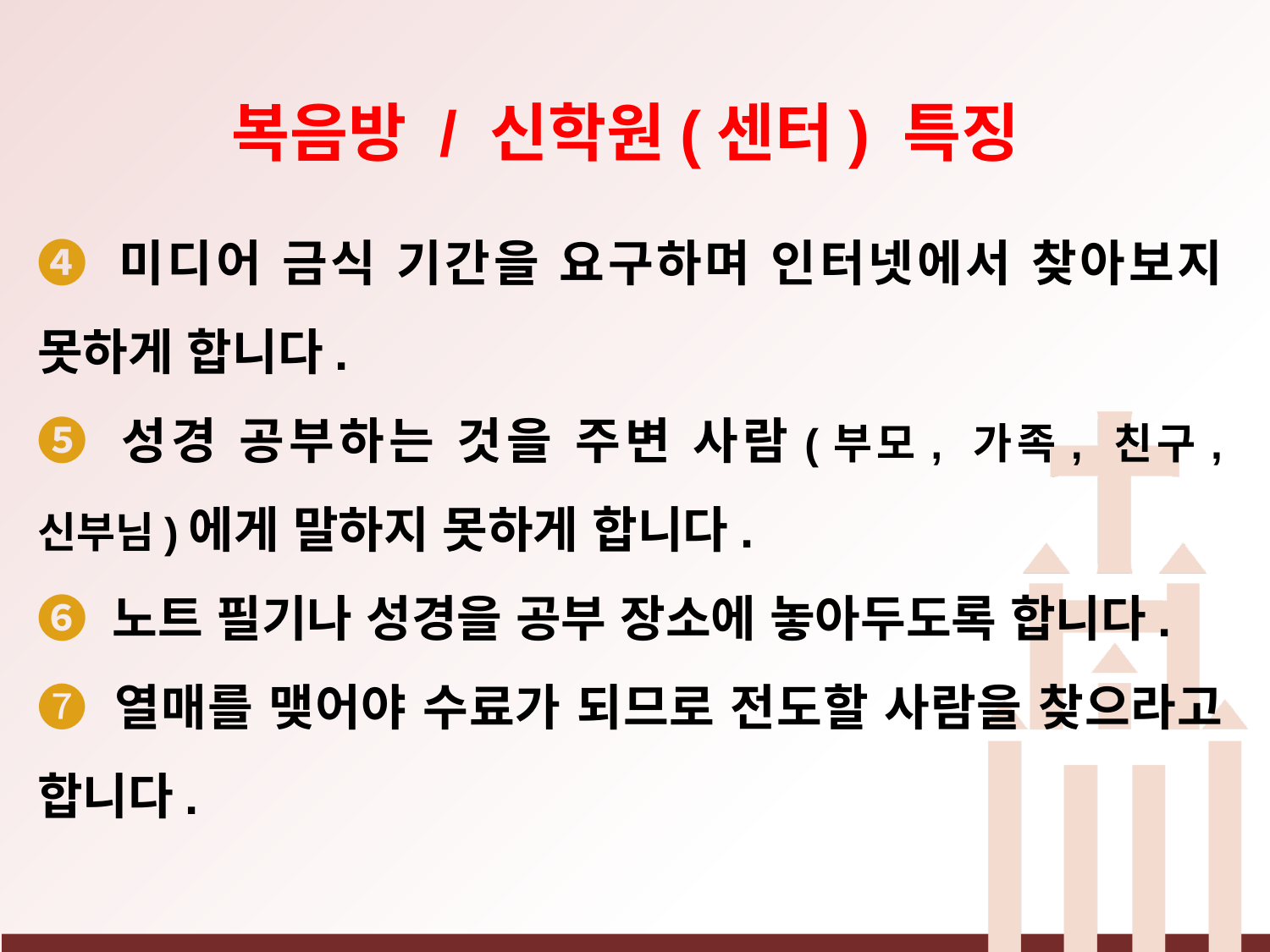

복음방 / 신학원(센터) 특징
➍ 미디어 금식 기간을 요구하며 인터넷에서 찾아보지 못하게 합니다.
➎ 성경 공부하는 것을 주변 사람(부모, 가족, 친구, 신부님)에게 말하지 못하게 합니다.
➏ 노트 필기나 성경을 공부 장소에 놓아두도록 합니다.
➐ 열매를 맺어야 수료가 되므로 전도할 사람을 찾으라고 합니다.